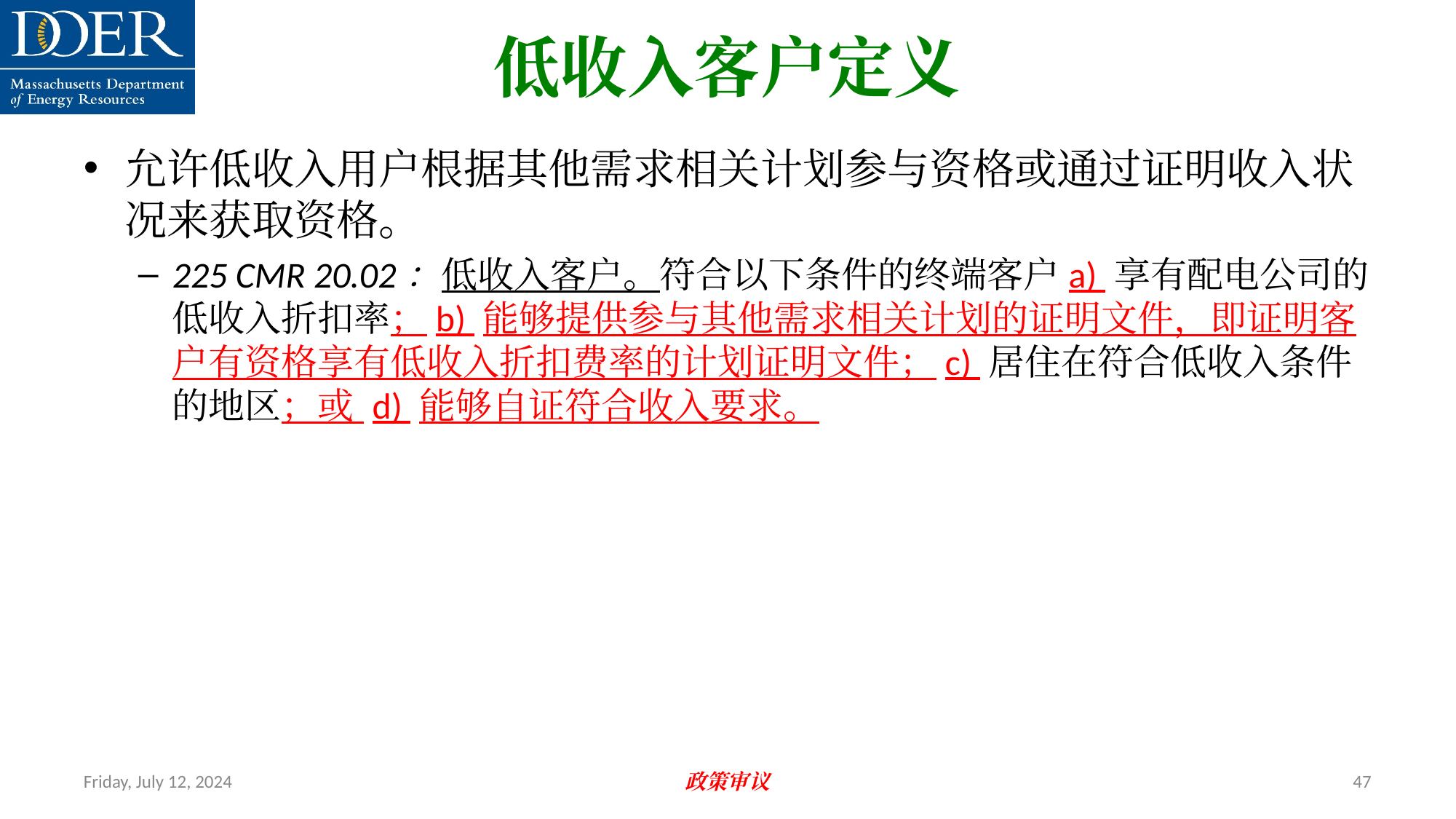

低收入客户定义
允许低收入用户根据其他需求相关计划参与资格或通过证明收入状况来获取资格。
225 CMR 20.02：低收入客户。符合以下条件的终端客户a) 享有配电公司的低收入折扣率；b) 能够提供参与其他需求相关计划的证明文件，即证明客户有资格享有低收入折扣费率的计划证明文件；c) 居住在符合低收入条件的地区；或 d) 能够自证符合收入要求。
Friday, July 12, 2024
政策审议
47